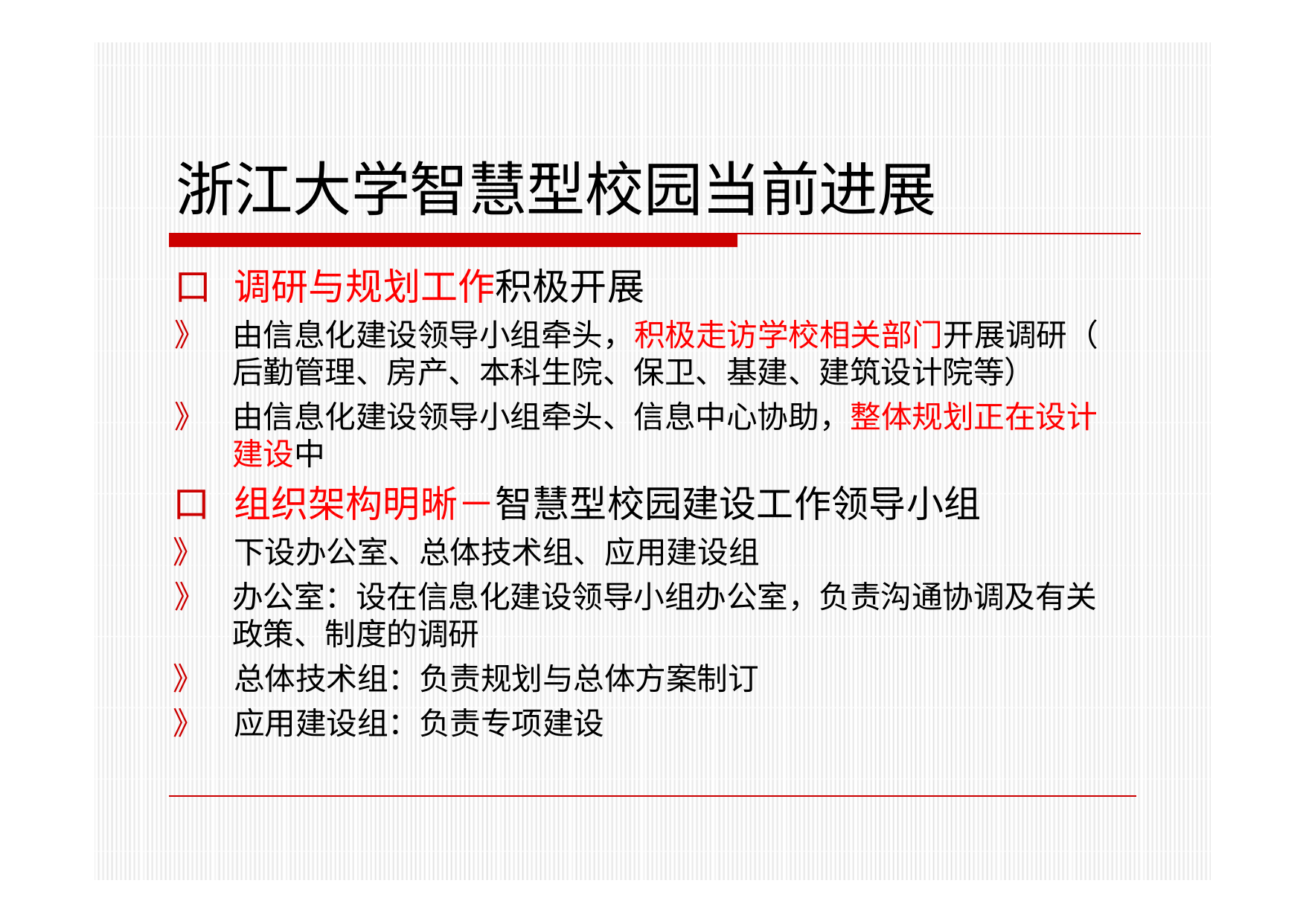

# 浙江大学智慧型校园当前进展

口	调研与规划工作积极开展
》	由信息化建设领导小组牵头，积极走访学校相关部门开展调研（ 后勤管理、房产、本科生院、保卫、基建、建筑设计院等）
》	由信息化建设领导小组牵头、信息中心协助，整体规划正在设计 建设中

口	组织架构明晰－智慧型校园建设工作领导小组
》	下设办公室、总体技术组、应用建设组
》	办公室：设在信息化建设领导小组办公室，负责沟通协调及有关 政策、制度的调研
》	总体技术组：负责规划与总体方案制订
》	应用建设组：负责专项建设